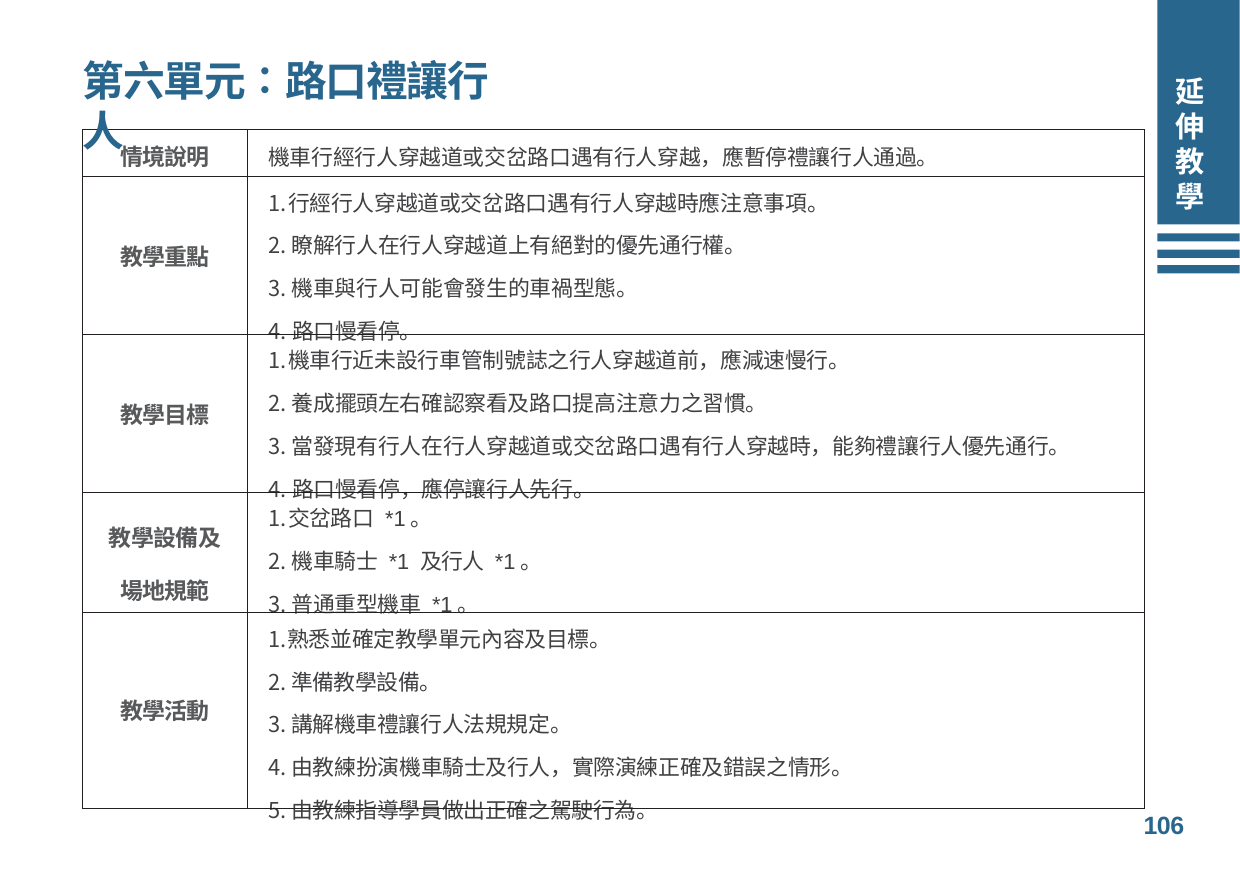

# 第六單元∶路口禮讓行人
延伸教學
| 情境說明 | 機車行經行人穿越道或交岔路口遇有行人穿越，應暫停禮讓行人通過。 |
| --- | --- |
| 教學重點 | 行經行人穿越道或交岔路口遇有行人穿越時應注意事項。 瞭解行人在行人穿越道上有絕對的優先通行權。 機車與行人可能會發生的車禍型態。 路口慢看停。 |
| 教學目標 | 機車行近未設行車管制號誌之行人穿越道前，應減速慢行。 養成擺頭左右確認察看及路口提高注意力之習慣。 當發現有行人在行人穿越道或交岔路口遇有行人穿越時，能夠禮讓行人優先通行。 路口慢看停，應停讓行人先行。 |
| 教學設備及場地規範 | 交岔路口 \*1。 機車騎士 \*1 及行人 \*1。 普通重型機車 \*1。 |
| 教學活動 | 熟悉並確定教學單元內容及目標。 準備教學設備。 講解機車禮讓行人法規規定。 由教練扮演機車騎士及行人，實際演練正確及錯誤之情形。 由教練指導學員做出正確之駕駛行為。 |
106